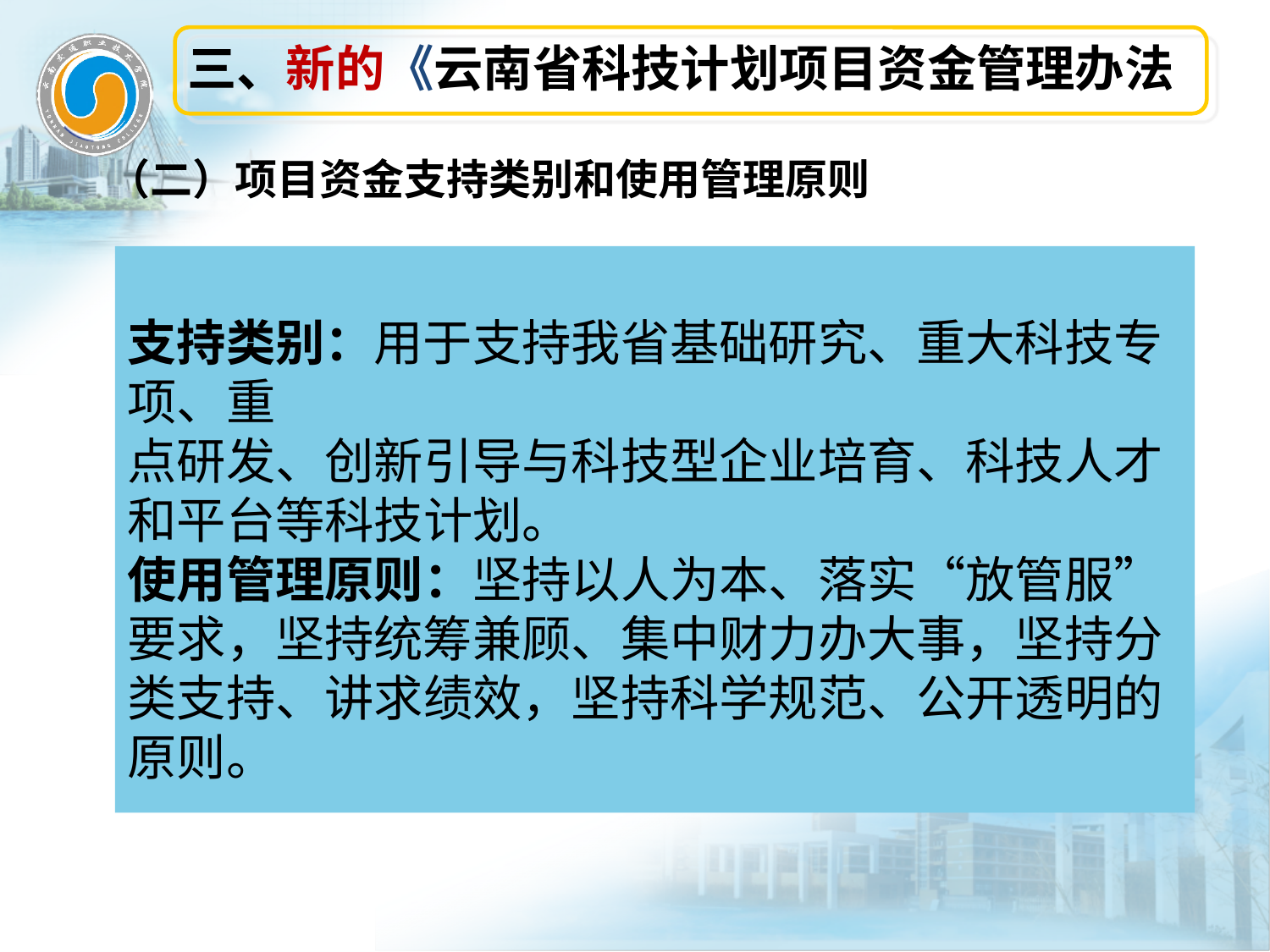

三、新的《云南省科技计划项目资金管理办法

（二）项目资金支持类别和使用管理原则

支持类别：用于支持我省基础研究、重大科技专项、重
点研发、创新引导与科技型企业培育、科技人才和平台等科技计划。
使用管理原则：坚持以人为本、落实“放管服”要求，坚持统筹兼顾、集中财力办大事，坚持分类支持、讲求绩效，坚持科学规范、公开透明的原则。